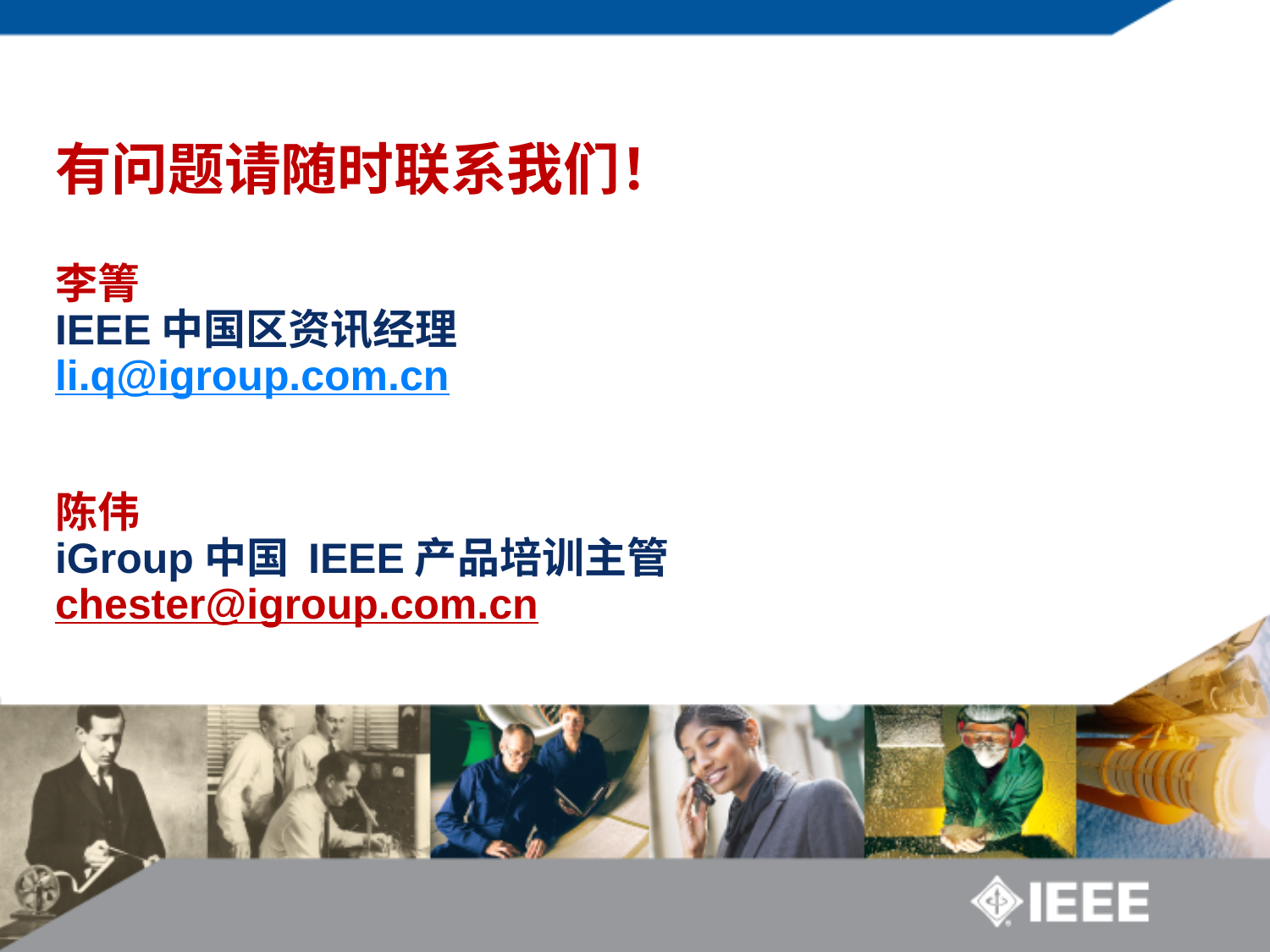

# 有问题请随时联系我们！ 李箐 IEEE中国区资讯经理 li.q@igroup.com.cn 陈伟 iGroup中国 IEEE产品培训主管 chester@igroup.com.cn